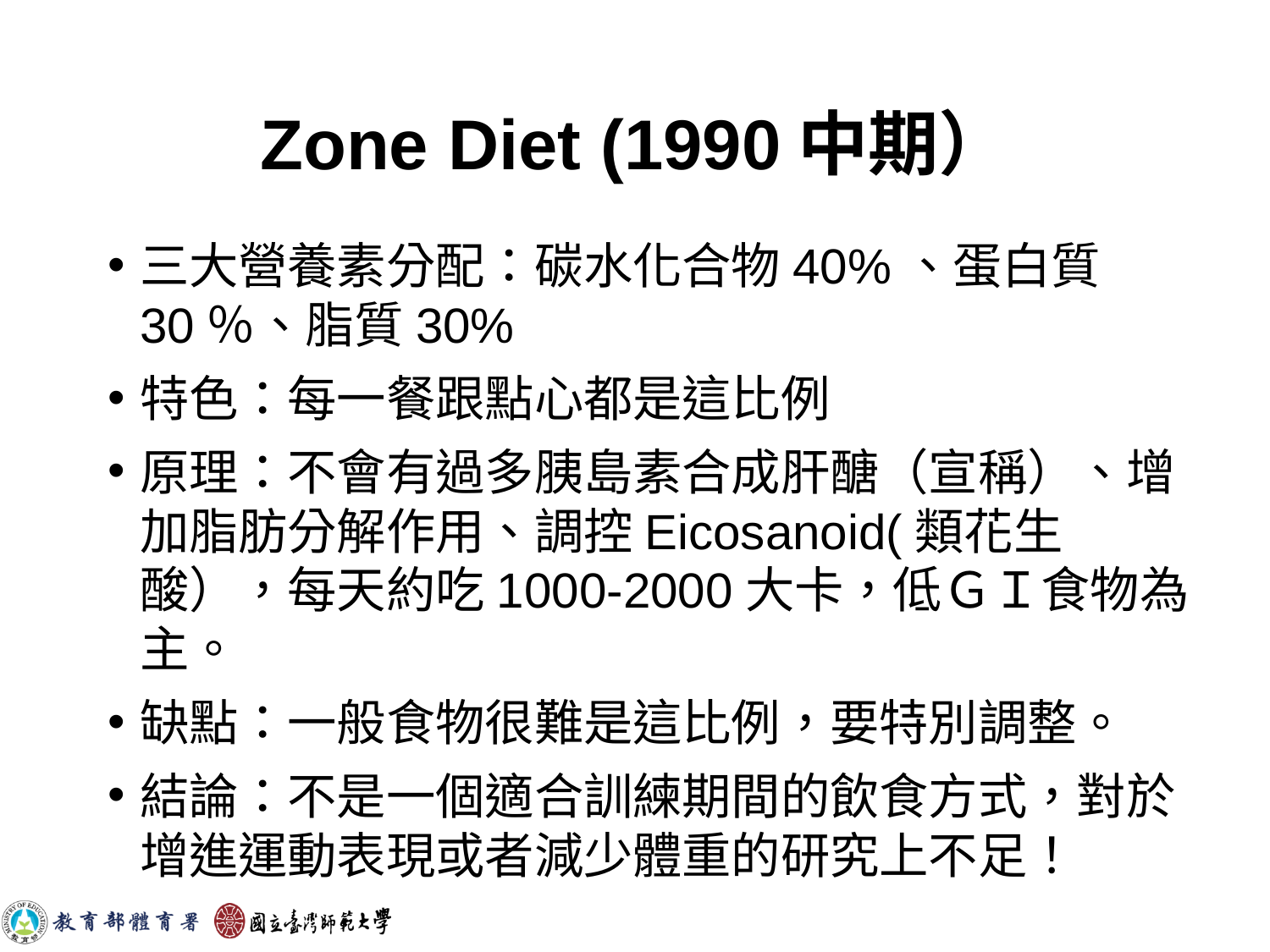

# Zone Diet (1990中期）
三大營養素分配：碳水化合物40%、蛋白質30％、脂質30%
特色：每一餐跟點心都是這比例
原理：不會有過多胰島素合成肝醣（宣稱）、增加脂肪分解作用、調控Eicosanoid(類花生酸），每天約吃1000-2000大卡，低ＧＩ食物為主。
缺點：一般食物很難是這比例，要特別調整。
結論：不是一個適合訓練期間的飲食方式，對於增進運動表現或者減少體重的研究上不足！